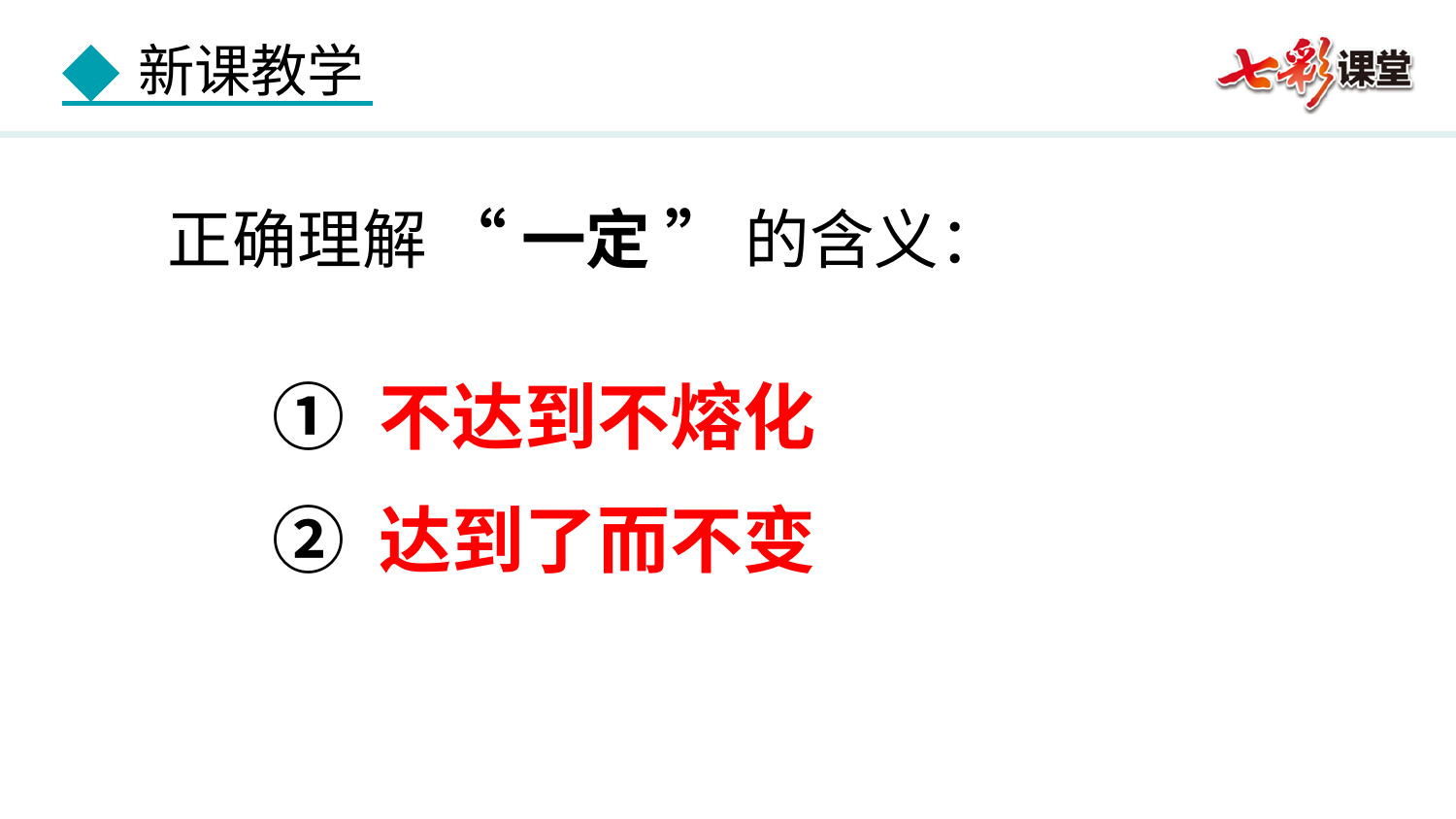

正确理解 “ 一定 ” 的含义：
① 不达到不熔化
② 达到了而不变